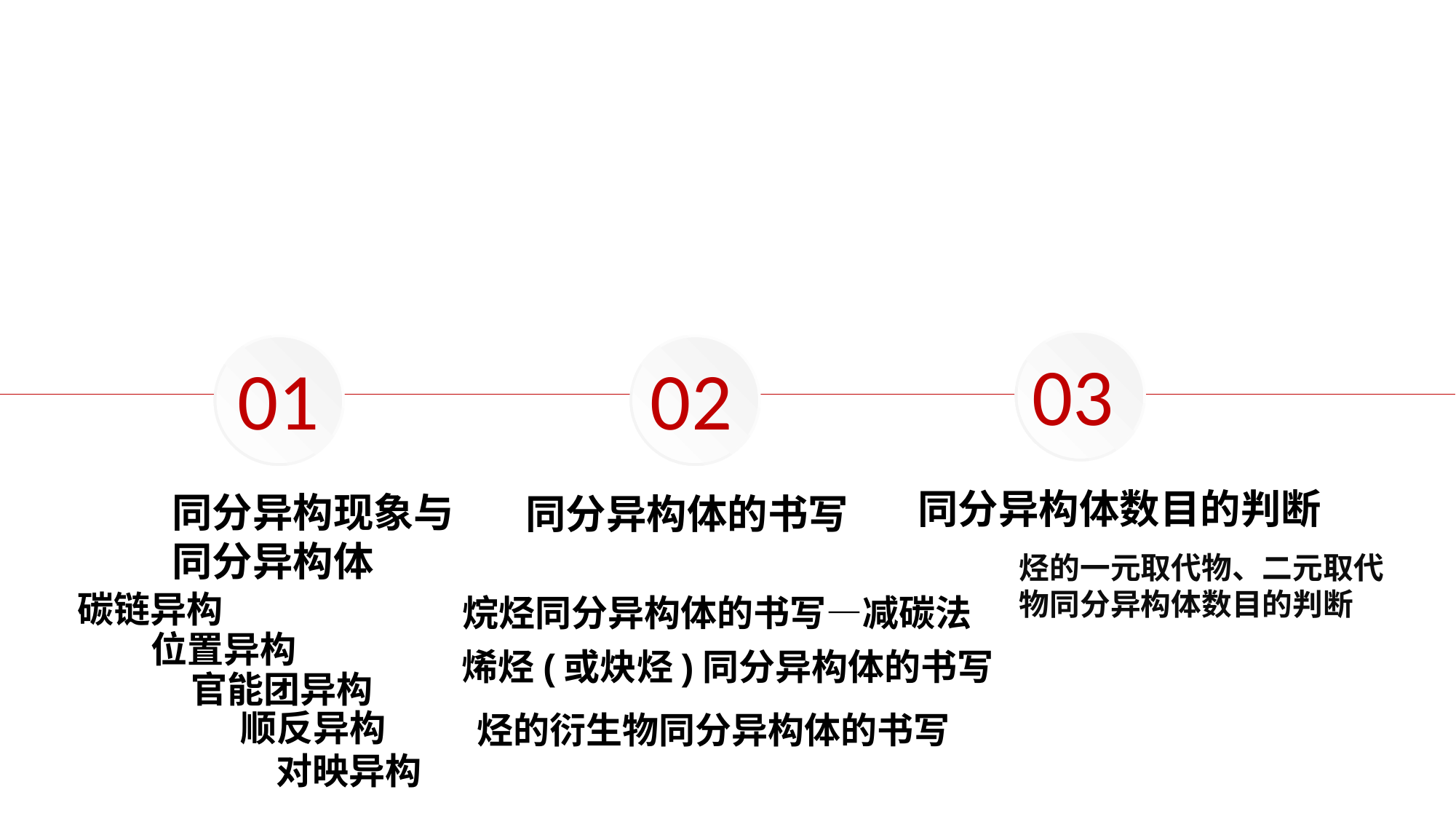

03
01
02
同分异构体数目的判断
同分异构现象与同分异构体
同分异构体的书写
烃的一元取代物、二元取代物同分异构体数目的判断
碳链异构
烷烃同分异构体的书写—减碳法
位置异构
烯烃(或炔烃)同分异构体的书写
官能团异构
顺反异构
烃的衍生物同分异构体的书写
对映异构